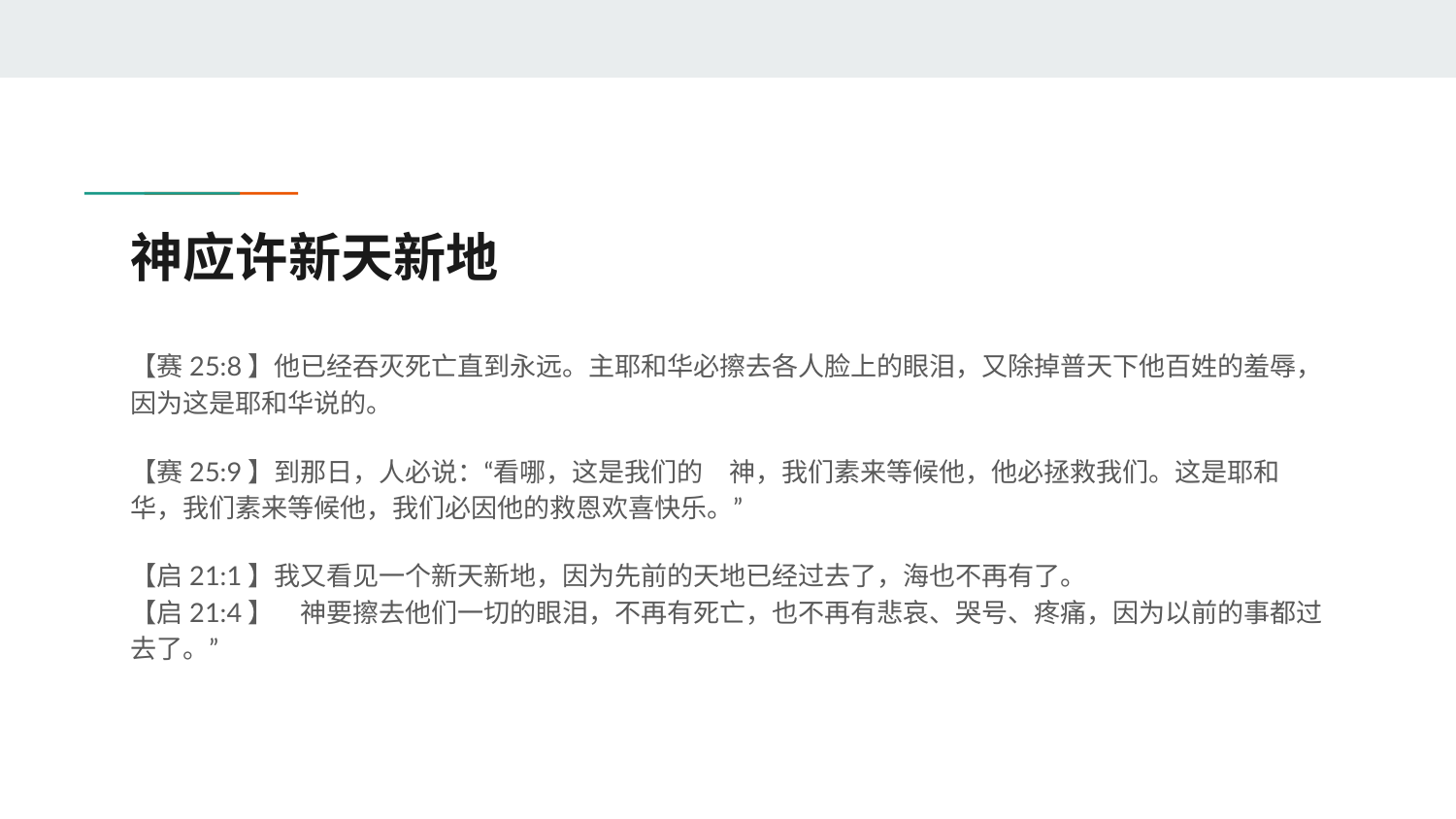

# 神应许新天新地
【赛25:8】他已经吞灭死亡直到永远。主耶和华必擦去各人脸上的眼泪，又除掉普天下他百姓的羞辱，因为这是耶和华说的。
【赛25:9】到那日，人必说：“看哪，这是我们的　神，我们素来等候他，他必拯救我们。这是耶和华，我们素来等候他，我们必因他的救恩欢喜快乐。”
【启21:1】我又看见一个新天新地，因为先前的天地已经过去了，海也不再有了。
【启21:4】　神要擦去他们一切的眼泪，不再有死亡，也不再有悲哀、哭号、疼痛，因为以前的事都过去了。”